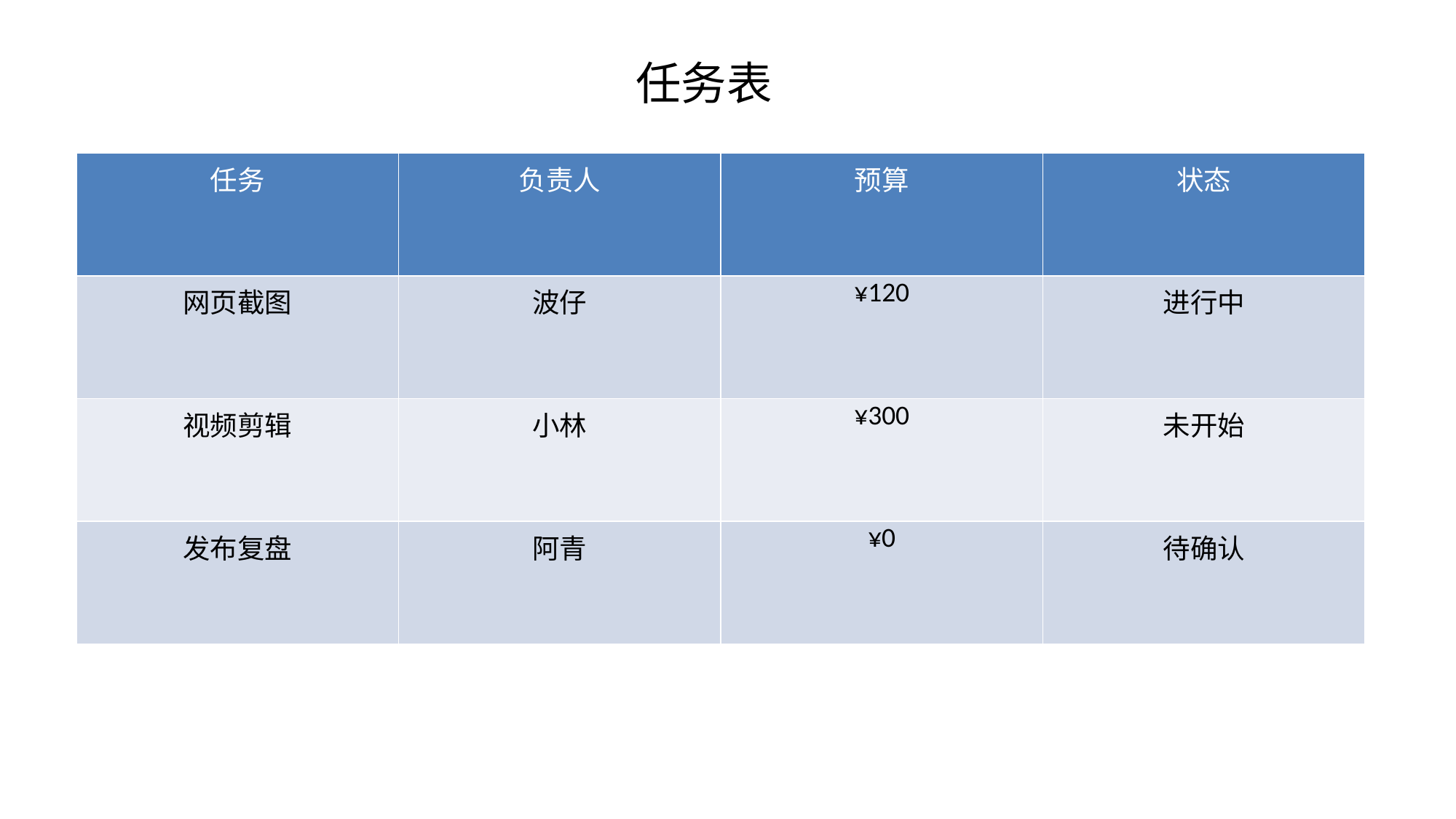

#
任务表
| 任务 | 负责人 | 预算 | 状态 |
| --- | --- | --- | --- |
| 网页截图 | 波仔 | ¥120 | 进行中 |
| 视频剪辑 | 小林 | ¥300 | 未开始 |
| 发布复盘 | 阿青 | ¥0 | 待确认 |